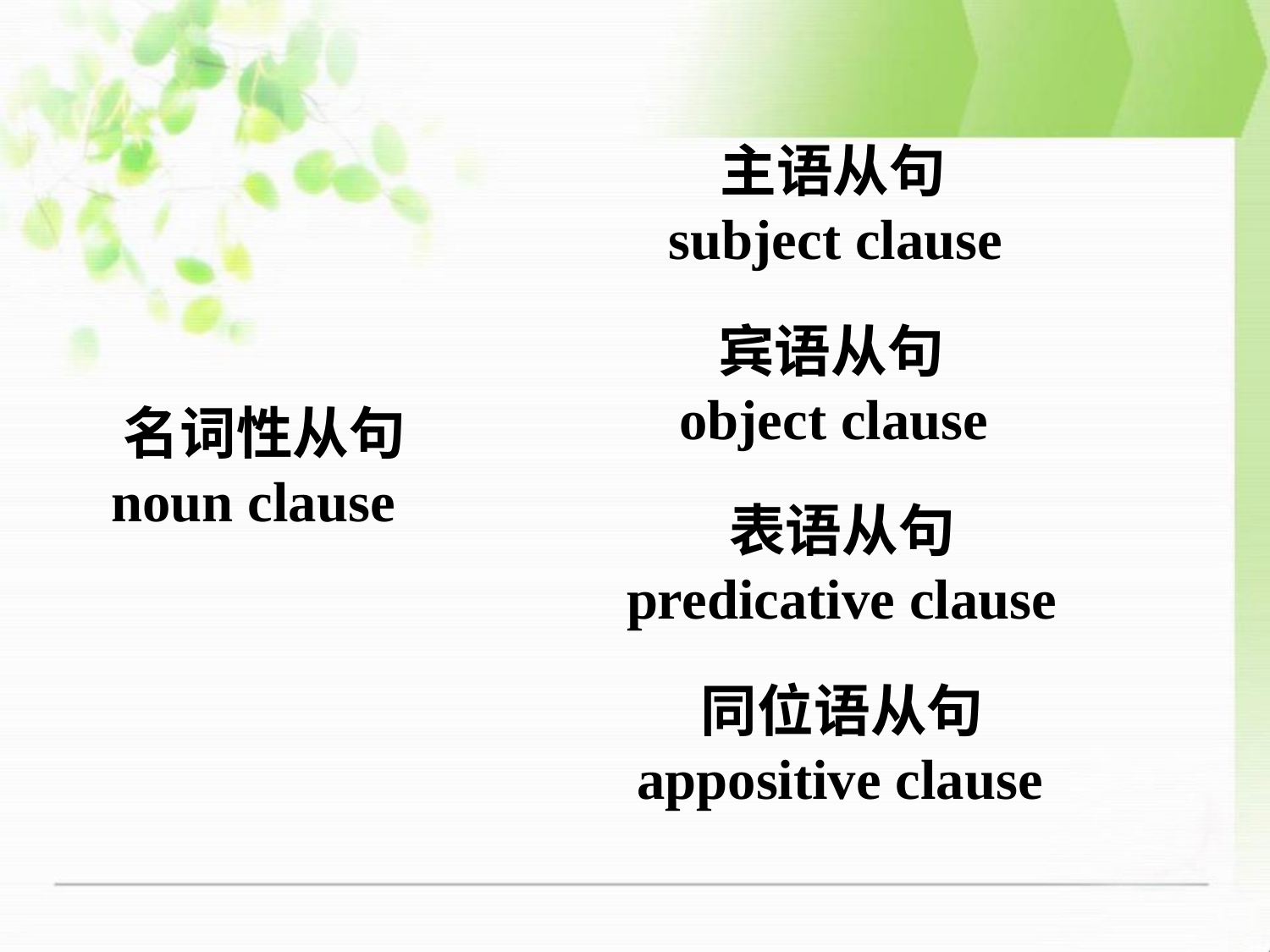

主语从句
subject clause

  宾语从句
object clause
 名词性从句
 noun clause
       表语从句
predicative clause
    同位语从句
appositive clause